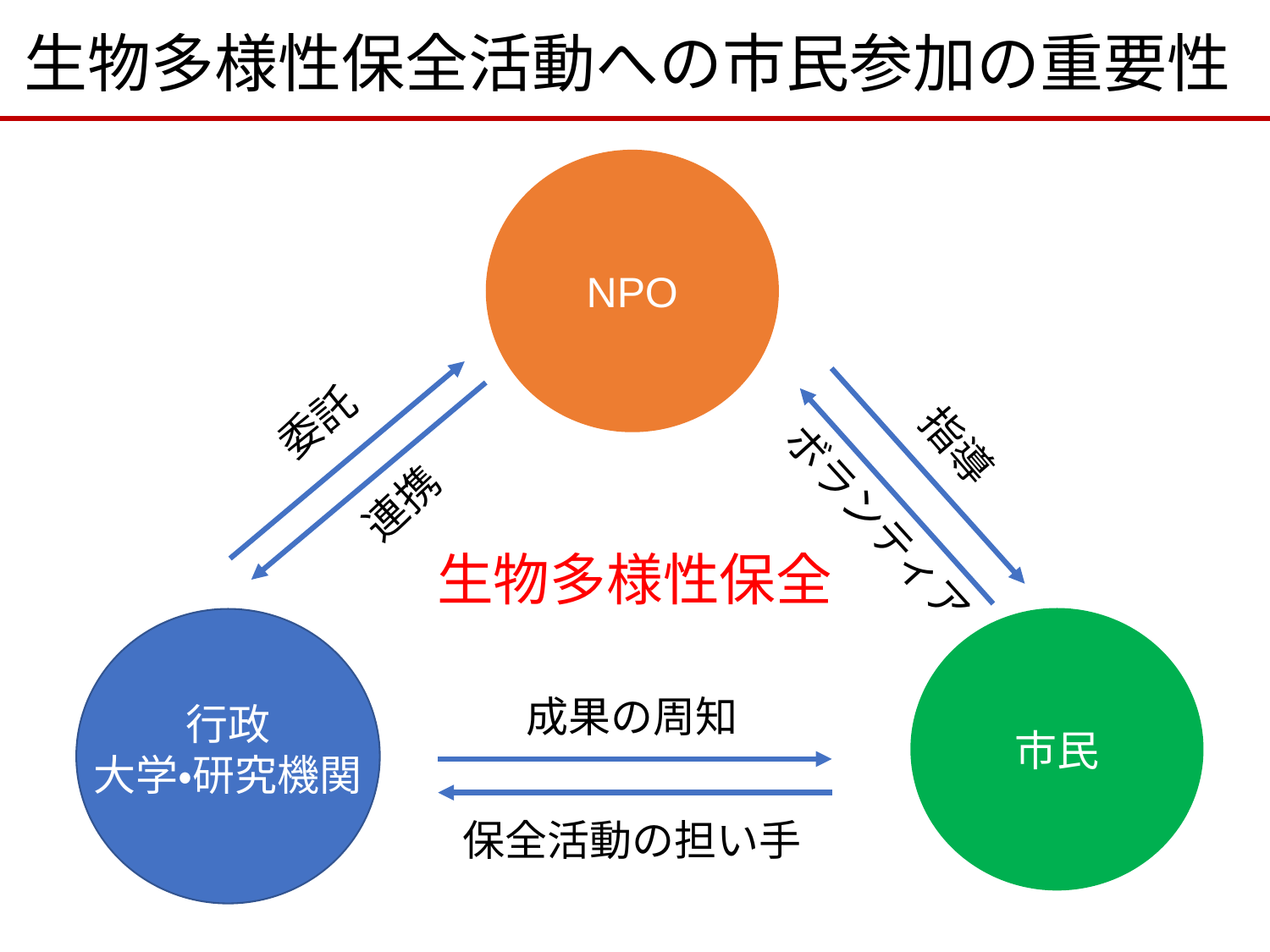

# 生物多様性保全活動への市民参加の重要性
NPO
委託
指導
連携
ボランティア
生物多様性保全

市民
成果の周知
行政
大学・研究機関
保全活動の担い手